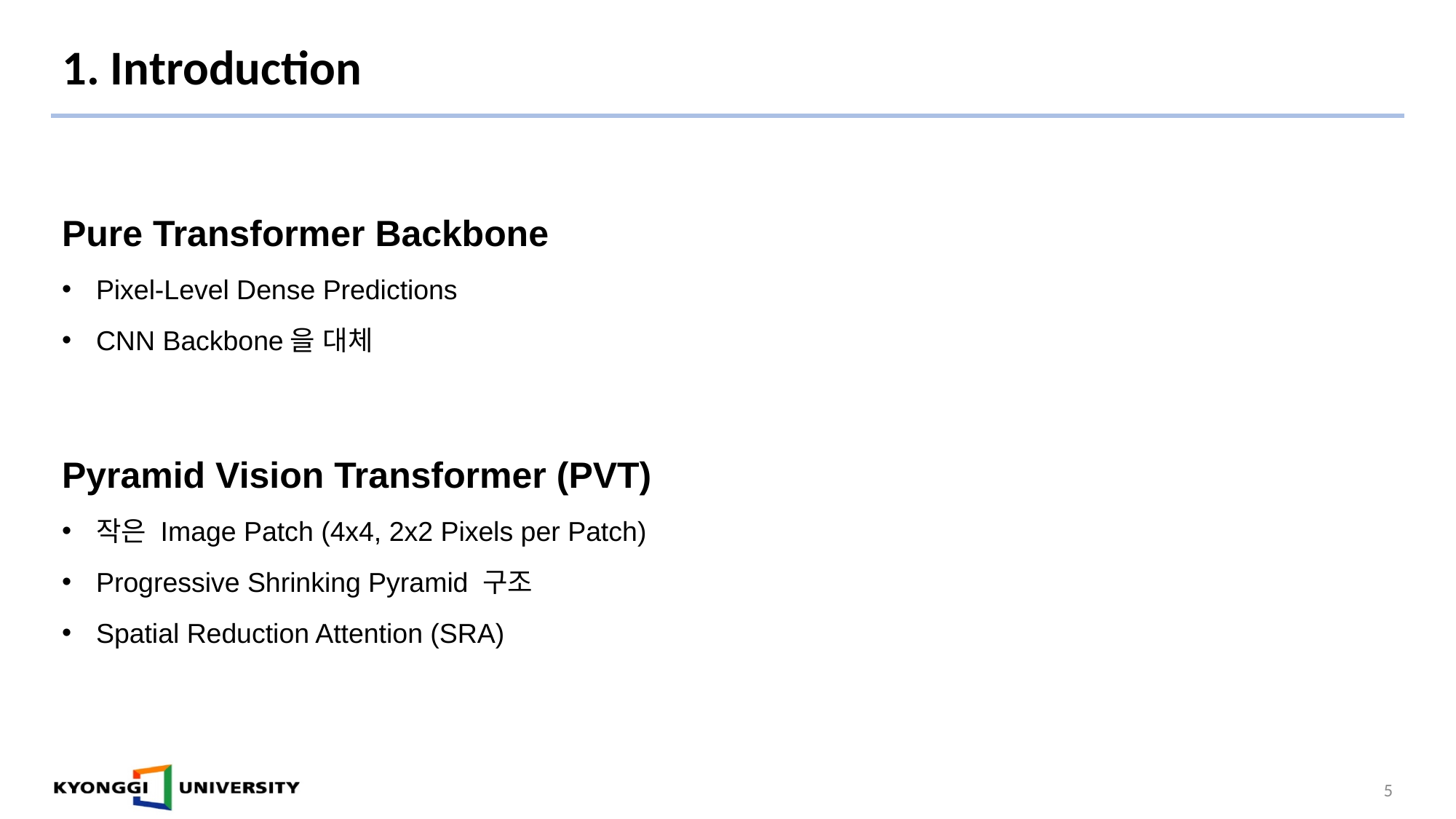

# 1. Introduction
Pure Transformer Backbone
Pixel-Level Dense Predictions
CNN Backbone을 대체
Pyramid Vision Transformer (PVT)
작은 Image Patch (4x4, 2x2 Pixels per Patch)
Progressive Shrinking Pyramid 구조
Spatial Reduction Attention (SRA)
5